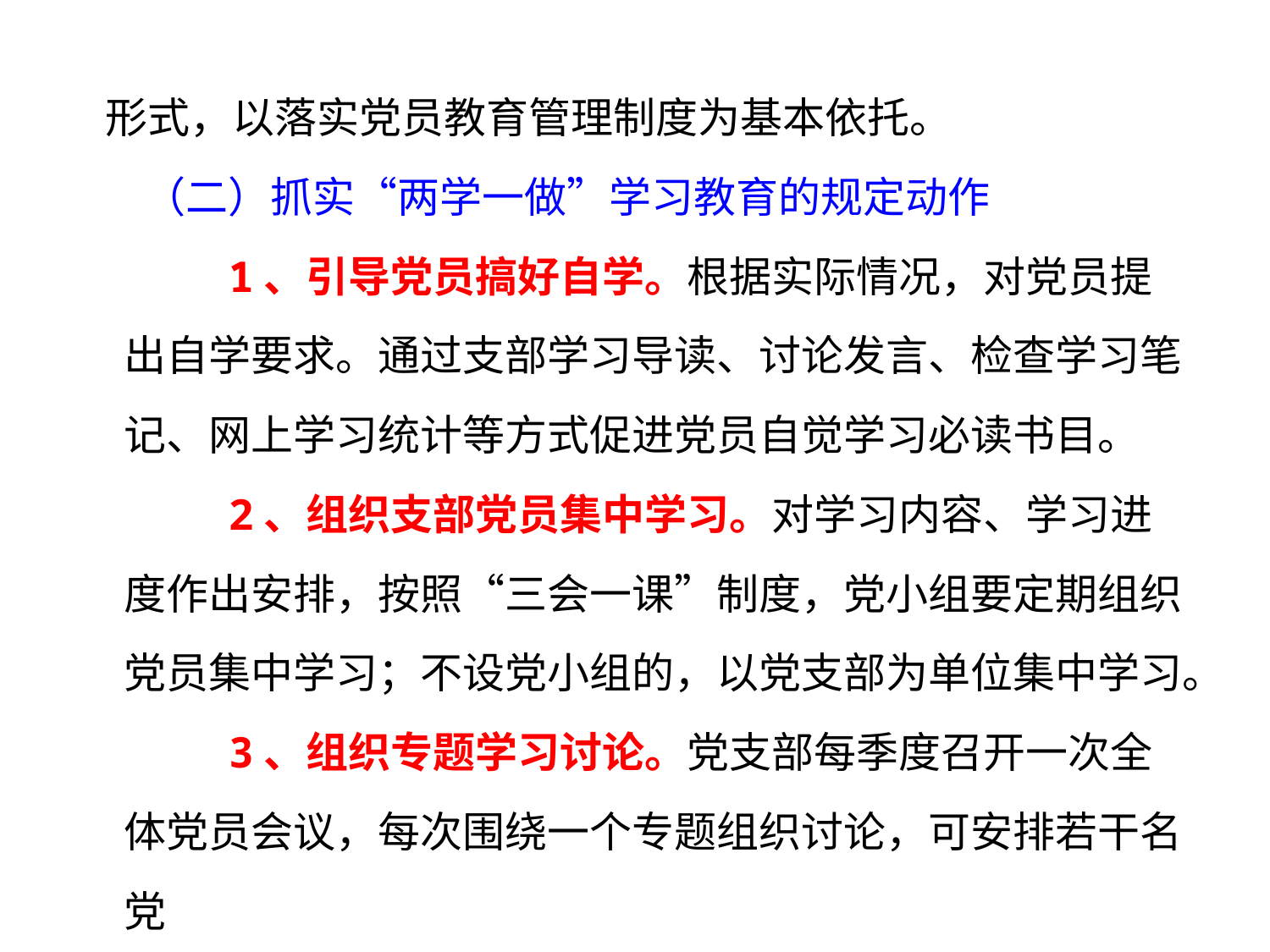

形式，以落实党员教育管理制度为基本依托。
      （二）抓实“两学一做”学习教育的规定动作
      1、引导党员搞好自学。根据实际情况，对党员提出自学要求。通过支部学习导读、讨论发言、检查学习笔记、网上学习统计等方式促进党员自觉学习必读书目。
      2、组织支部党员集中学习。对学习内容、学习进度作出安排，按照“三会一课”制度，党小组要定期组织党员集中学习；不设党小组的，以党支部为单位集中学习。
      3、组织专题学习讨论。党支部每季度召开一次全体党员会议，每次围绕一个专题组织讨论，可安排若干名党